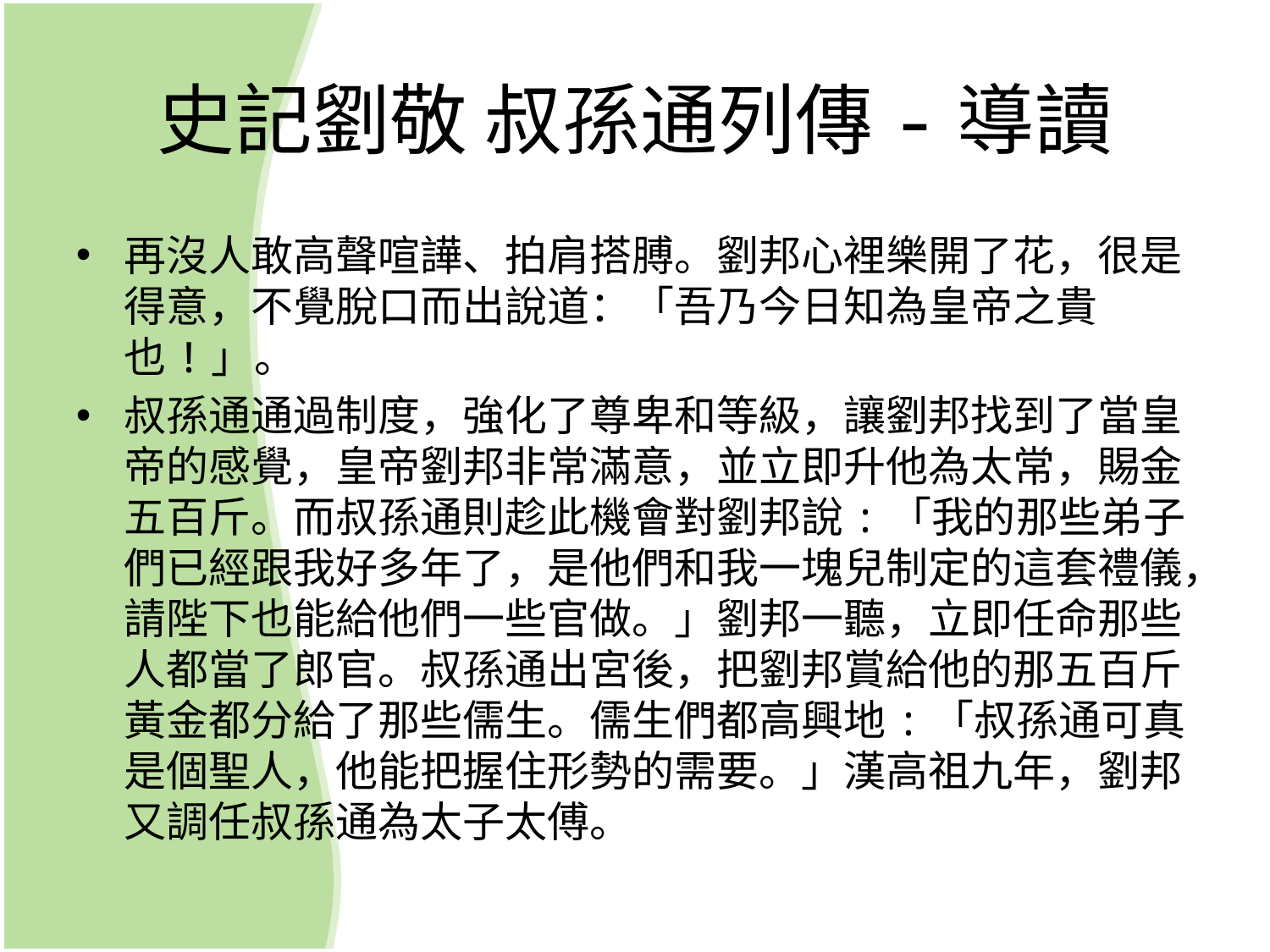

# 史記劉敬 叔孫通列傳-導讀
再沒人敢高聲喧譁、拍肩搭膊。劉邦心裡樂開了花，很是得意，不覺脫口而出說道：「吾乃今日知為皇帝之貴也!」。
叔孫通通過制度，強化了尊卑和等級，讓劉邦找到了當皇帝的感覺，皇帝劉邦非常滿意，並立即升他為太常，賜金五百斤。而叔孫通則趁此機會對劉邦說:「我的那些弟子們已經跟我好多年了，是他們和我一塊兒制定的這套禮儀，請陛下也能給他們一些官做。」劉邦一聽，立即任命那些人都當了郎官。叔孫通出宮後，把劉邦賞給他的那五百斤黃金都分給了那些儒生。儒生們都高興地:「叔孫通可真是個聖人，他能把握住形勢的需要。」漢高祖九年，劉邦又調任叔孫通為太子太傅。